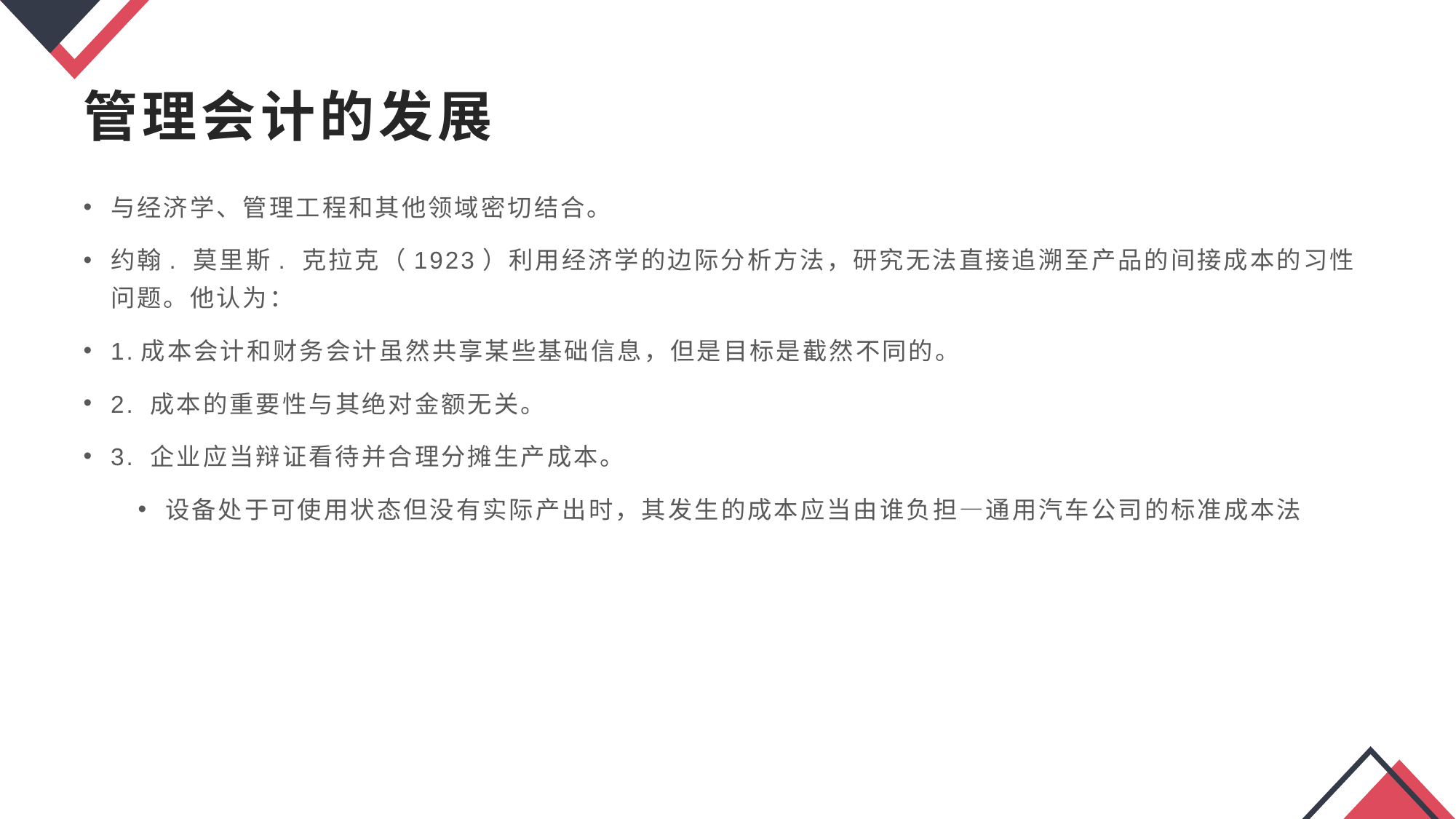

管理会计的发展
与经济学、管理工程和其他领域密切结合。
约翰. 莫里斯. 克拉克（1923）利用经济学的边际分析方法，研究无法直接追溯至产品的间接成本的习性问题。他认为：
1.成本会计和财务会计虽然共享某些基础信息，但是目标是截然不同的。
2. 成本的重要性与其绝对金额无关。
3. 企业应当辩证看待并合理分摊生产成本。
设备处于可使用状态但没有实际产出时，其发生的成本应当由谁负担—通用汽车公司的标准成本法